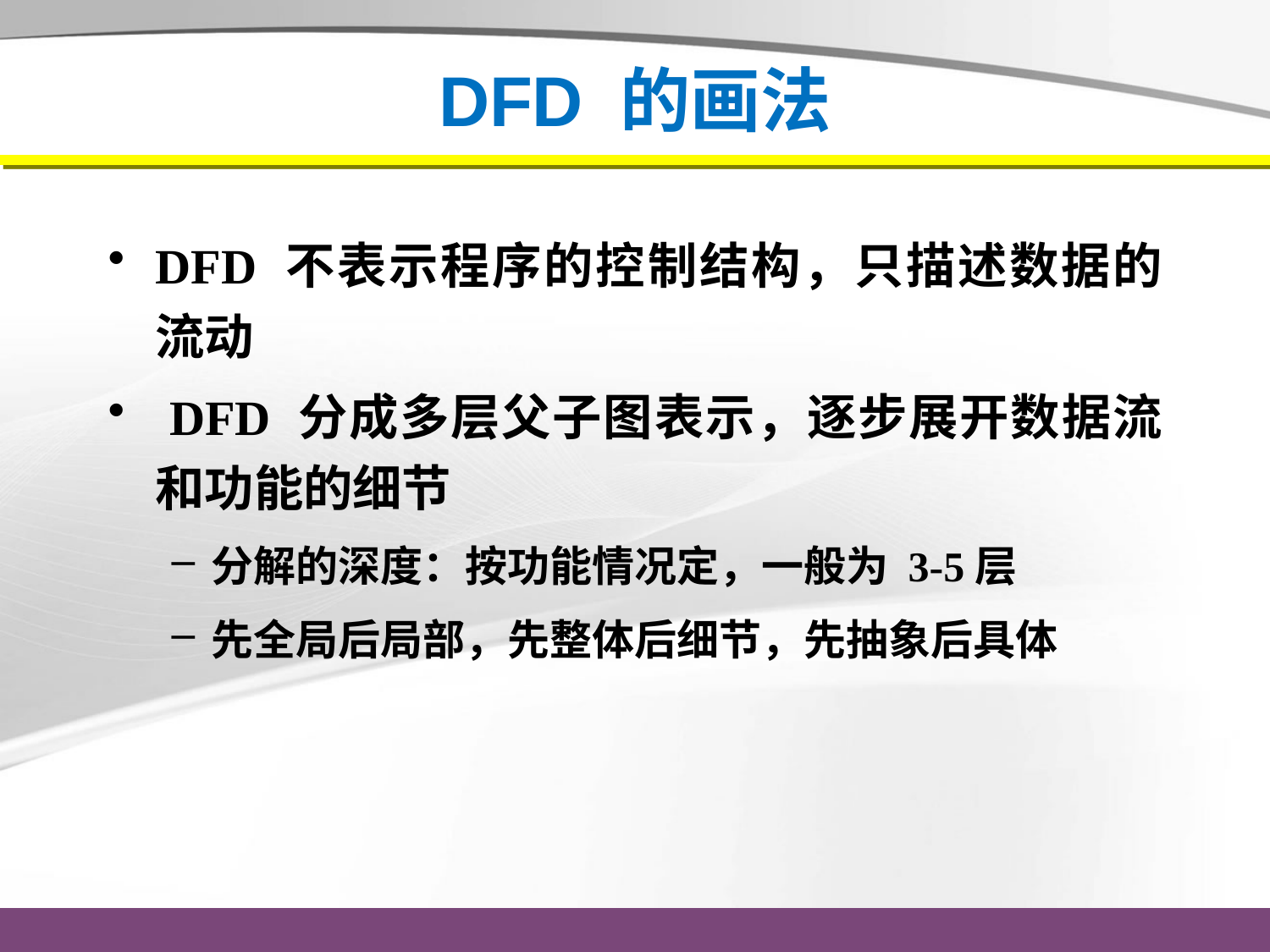

# DFD 的画法
DFD 不表示程序的控制结构，只描述数据的流动
 DFD 分成多层父子图表示，逐步展开数据流和功能的细节
分解的深度：按功能情况定，一般为 3-5层
先全局后局部，先整体后细节，先抽象后具体